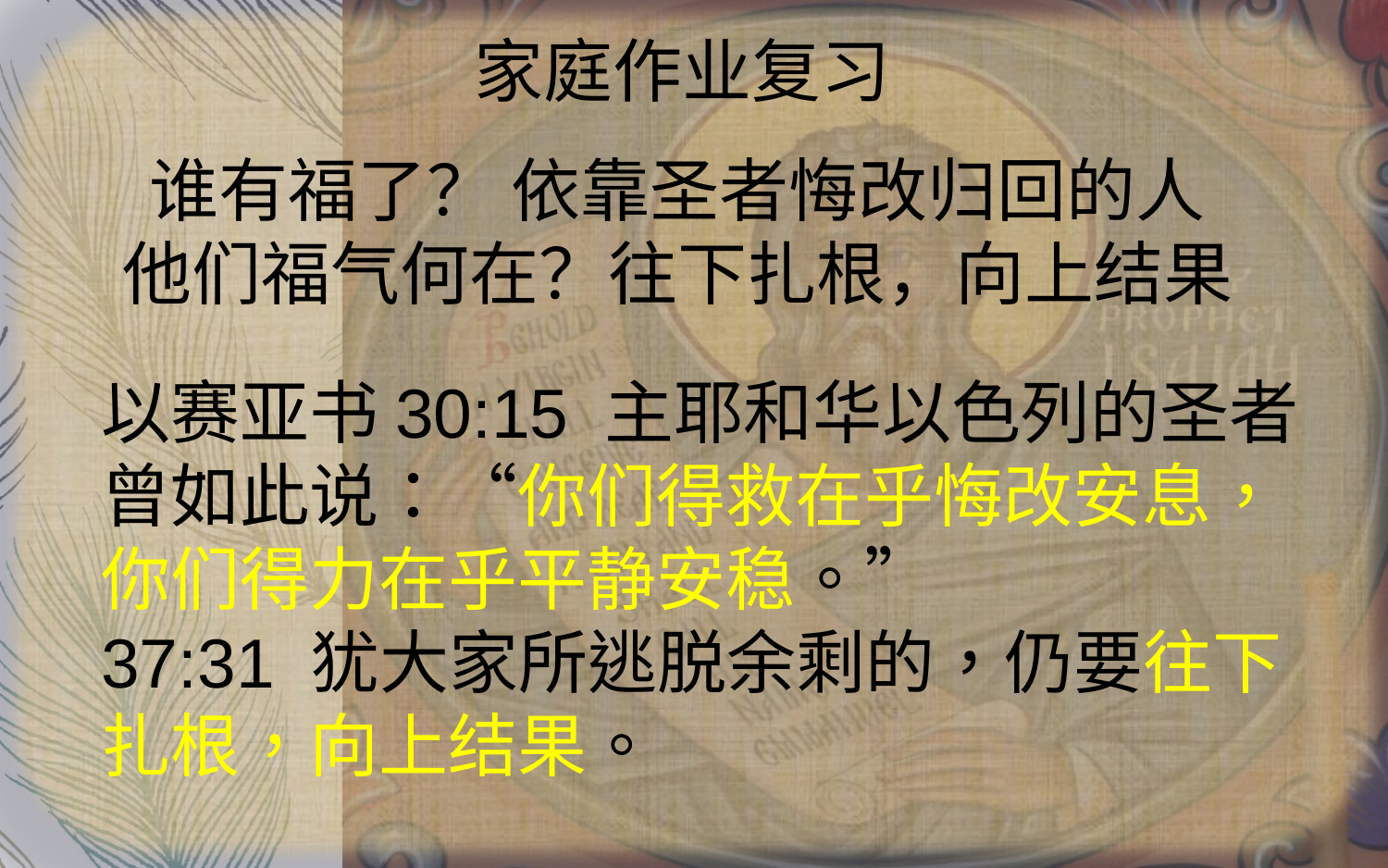

家庭作业复习
谁有福了？ 依靠圣者悔改归回的人
他们福气何在？往下扎根，向上结果

以赛亚书30:15 主耶和华以色列的圣者曾如此说：“你们得救在乎悔改安息，你们得力在乎平静安稳。”
37:31 犹大家所逃脱余剩的，仍要往下扎根，向上结果。